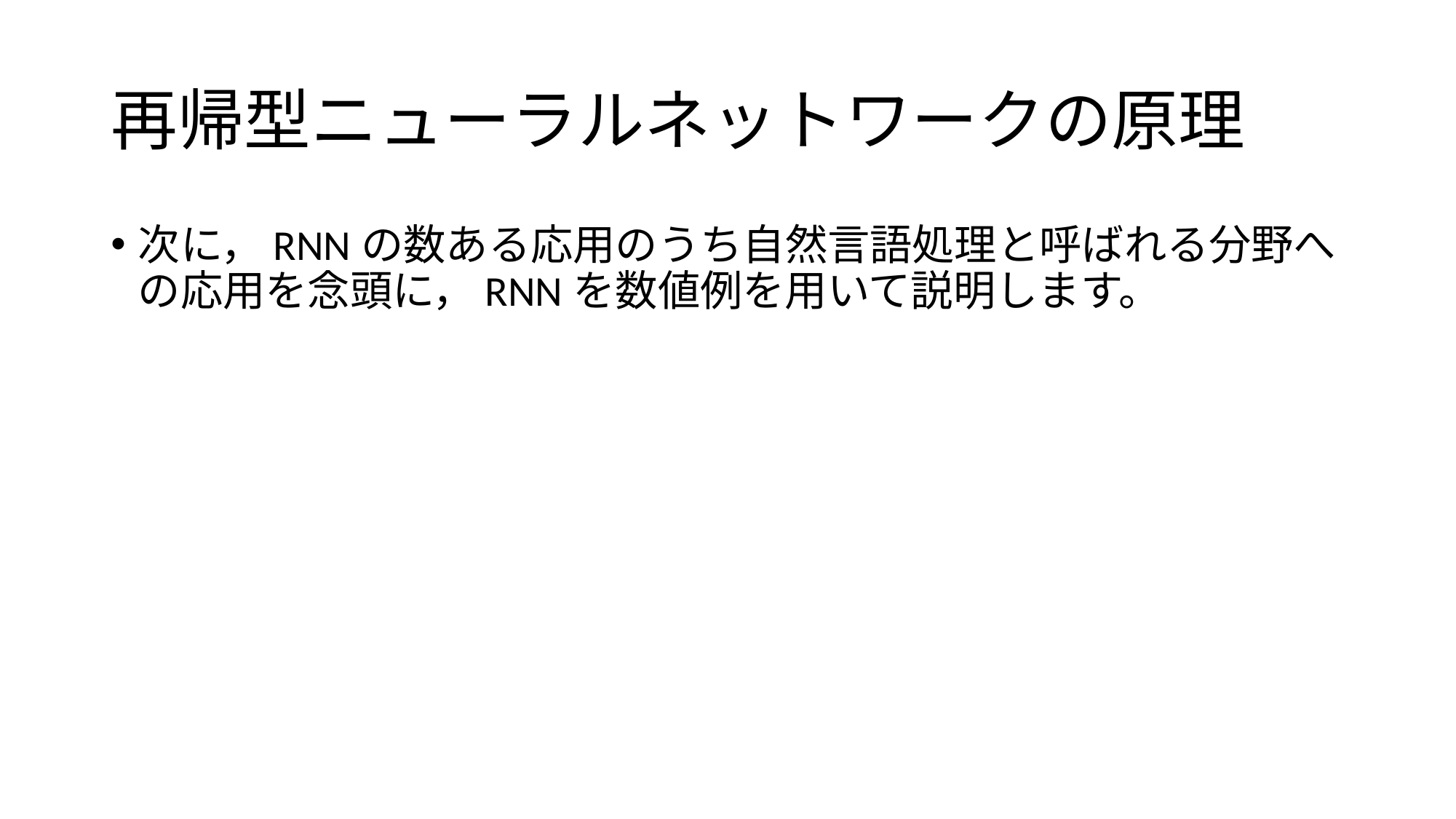

# 再帰型ニューラルネットワークの原理
次に，RNNの数ある応用のうち自然言語処理と呼ばれる分野への応用を念頭に，RNNを数値例を用いて説明します。